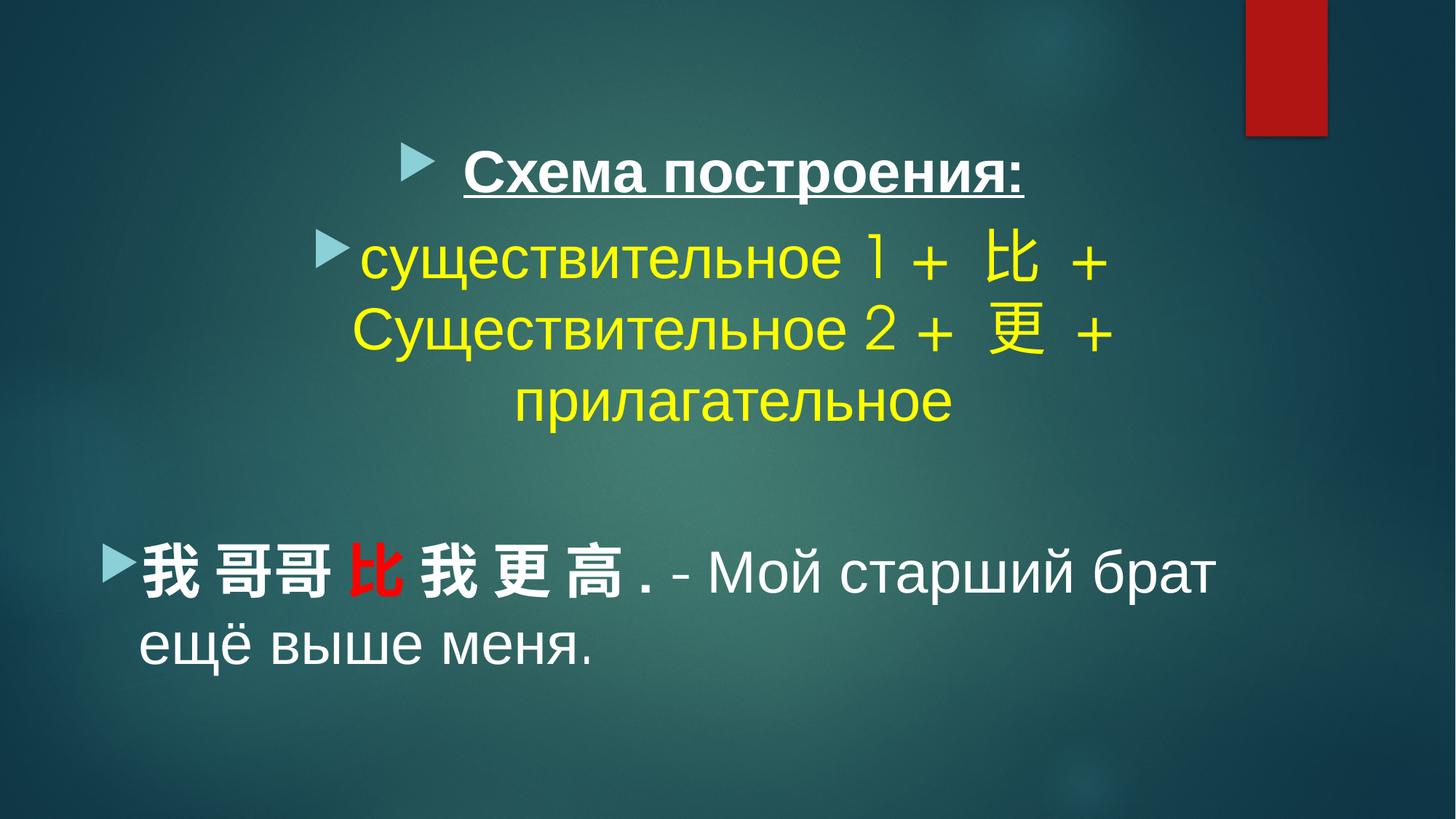

Схема построения:
существительное 1 + 比 + Существительное 2 + 更 + прилагательное

我 哥哥 比 我 更 高. - Мой старший брат ещё выше меня.